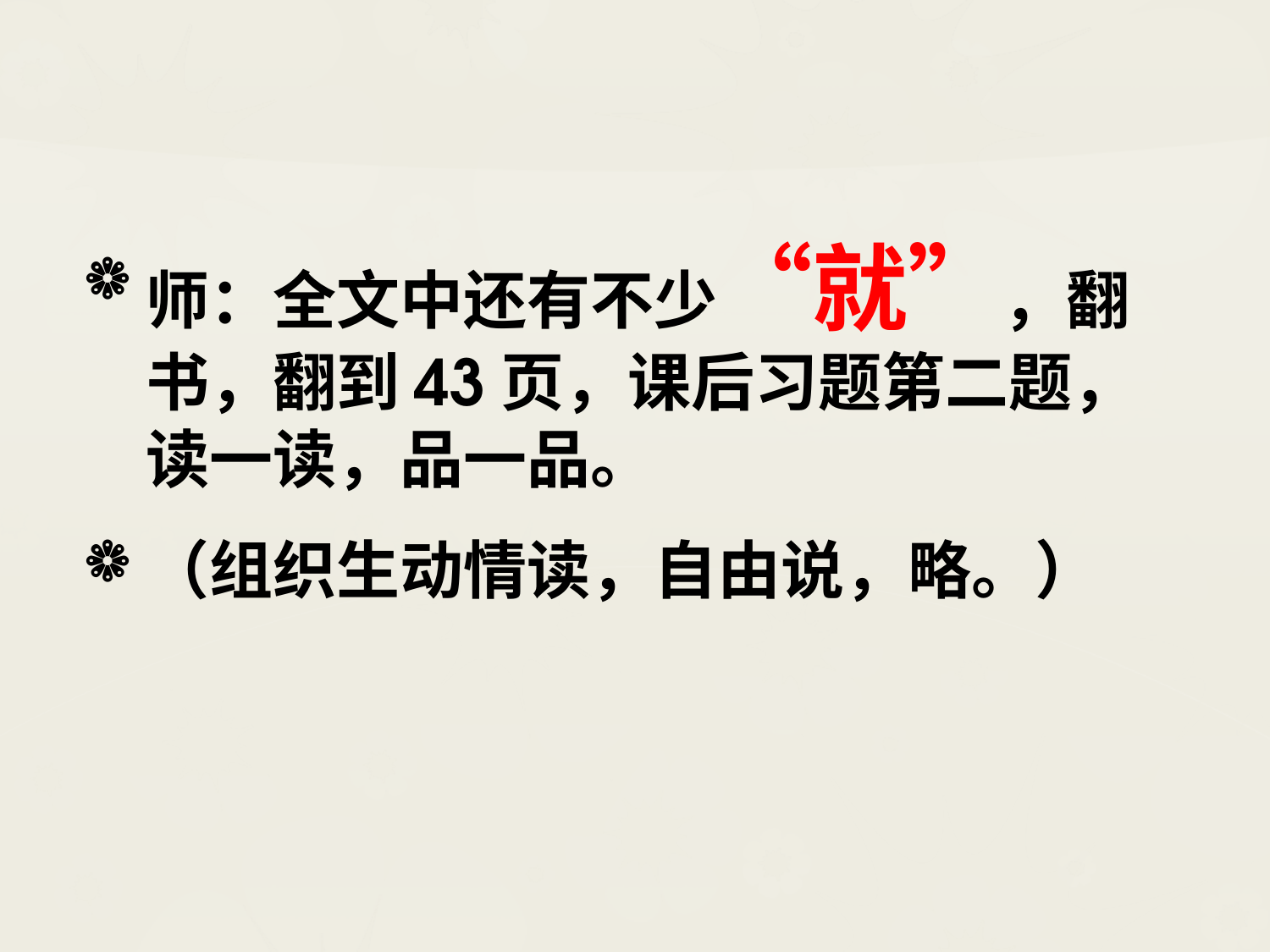

#
师：全文中还有不少“就”，翻书，翻到43页，课后习题第二题，读一读，品一品。
（组织生动情读，自由说，略。）